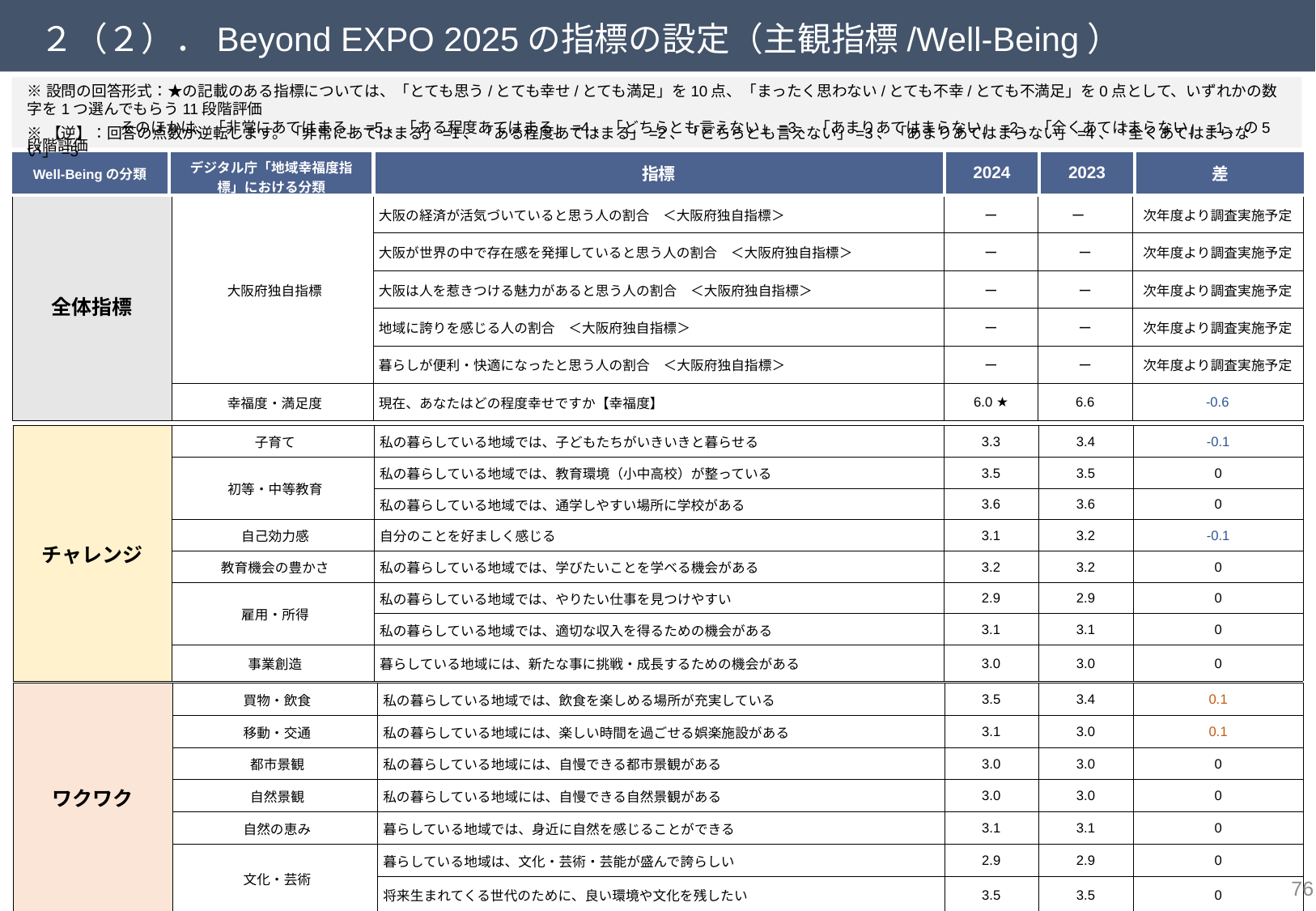

２（２）．Beyond EXPO 2025の指標の設定（主観指標/Well-Being）
※設問の回答形式：★の記載のある指標については、「とても思う/とても幸せ/とても満足」を10点、「まったく思わない/とても不幸/とても不満足」を0点として、いずれかの数字を1つ選んでもらう11段階評価
                          そのほかは、「非常にあてはまる」=5、「ある程度あてはまる」=4、「どちらとも言えない」=3、「あまりあてはまらない」=2、「全くあてはまらない」=1、の5段階評価

※【逆】：回答の点数が逆転します。「非常にあてはまる」=1、「ある程度あてはまる」=2、「どちらとも言えない」=3、「あまりあてはまらない」=4、「全くあてはまらない」=5
| Well-Beingの分類 | デジタル庁「地域幸福度指標」における分類 | 指標 | 2024 | 2023 | 差 |
| --- | --- | --- | --- | --- | --- |
| 全体指標 | 大阪府独自指標 | 大阪の経済が活気づいていると思う人の割合　＜大阪府独自指標＞ | ー | ー | 次年度より調査実施予定 |
| --- | --- | --- | --- | --- | --- |
|  | 大阪府独自指標 | 大阪が世界の中で存在感を発揮していると思う人の割合　＜大阪府独自指標＞ | ー | ー | 次年度より調査実施予定 |
|  | 大阪府独自指標 | 大阪は人を惹きつける魅力があると思う人の割合　＜大阪府独自指標＞ | ー | ー | 次年度より調査実施予定 |
|  | 大阪府独自指標 | 地域に誇りを感じる人の割合　＜大阪府独自指標＞ | ー | ー | 次年度より調査実施予定 |
|  | 大阪府独自指標 | 暮らしが便利・快適になったと思う人の割合　＜大阪府独自指標＞ | ー | ー | 次年度より調査実施予定 |
|  | 幸福度・満足度 | 現在、あなたはどの程度幸せですか【幸福度】 | 6.0 ★ | 6.6 | -0.6 |
| チャレンジ | 子育て | 私の暮らしている地域では、子どもたちがいきいきと暮らせる | 3.3 | 3.4 | -0.1 |
| --- | --- | --- | --- | --- | --- |
|  | 初等・中等教育 | 私の暮らしている地域では、教育環境（小中高校）が整っている | 3.5 | 3.5 | 0 |
|  | 初等・中等教育 | 私の暮らしている地域では、通学しやすい場所に学校がある | 3.6 | 3.6 | 0 |
|  | 自己効力感 | 自分のことを好ましく感じる | 3.1 | 3.2 | -0.1 |
|  | 教育機会の豊かさ | 私の暮らしている地域では、学びたいことを学べる機会がある | 3.2 | 3.2 | 0 |
|  | 雇用・所得 | 私の暮らしている地域では、やりたい仕事を見つけやすい | 2.9 | 2.9 | 0 |
|  | 雇用・所得 | 私の暮らしている地域では、適切な収入を得るための機会がある | 3.1 | 3.1 | 0 |
|  | 事業創造 | 暮らしている地域には、新たな事に挑戦・成長するための機会がある | 3.0 | 3.0 | 0 |
| ワクワク | 買物・飲食 | 私の暮らしている地域では、飲食を楽しめる場所が充実している | 3.5 | 3.4 | 0.1 |
| --- | --- | --- | --- | --- | --- |
|  | 移動・交通 | 私の暮らしている地域には、楽しい時間を過ごせる娯楽施設がある | 3.1 | 3.0 | 0.1 |
|  | 都市景観 | 私の暮らしている地域には、自慢できる都市景観がある | 3.0 | 3.0 | 0 |
|  | 自然景観 | 私の暮らしている地域には、自慢できる自然景観がある | 3.0 | 3.0 | 0 |
|  | 自然の恵み | 暮らしている地域では、身近に自然を感じることができる | 3.1 | 3.1 | 0 |
|  | 文化・芸術 | 暮らしている地域は、文化・芸術・芸能が盛んで誇らしい | 2.9 | 2.9 | 0 |
|  | 文化・芸術 | 将来生まれてくる世代のために、良い環境や文化を残したい | 3.5 | 3.5 | 0 |
76